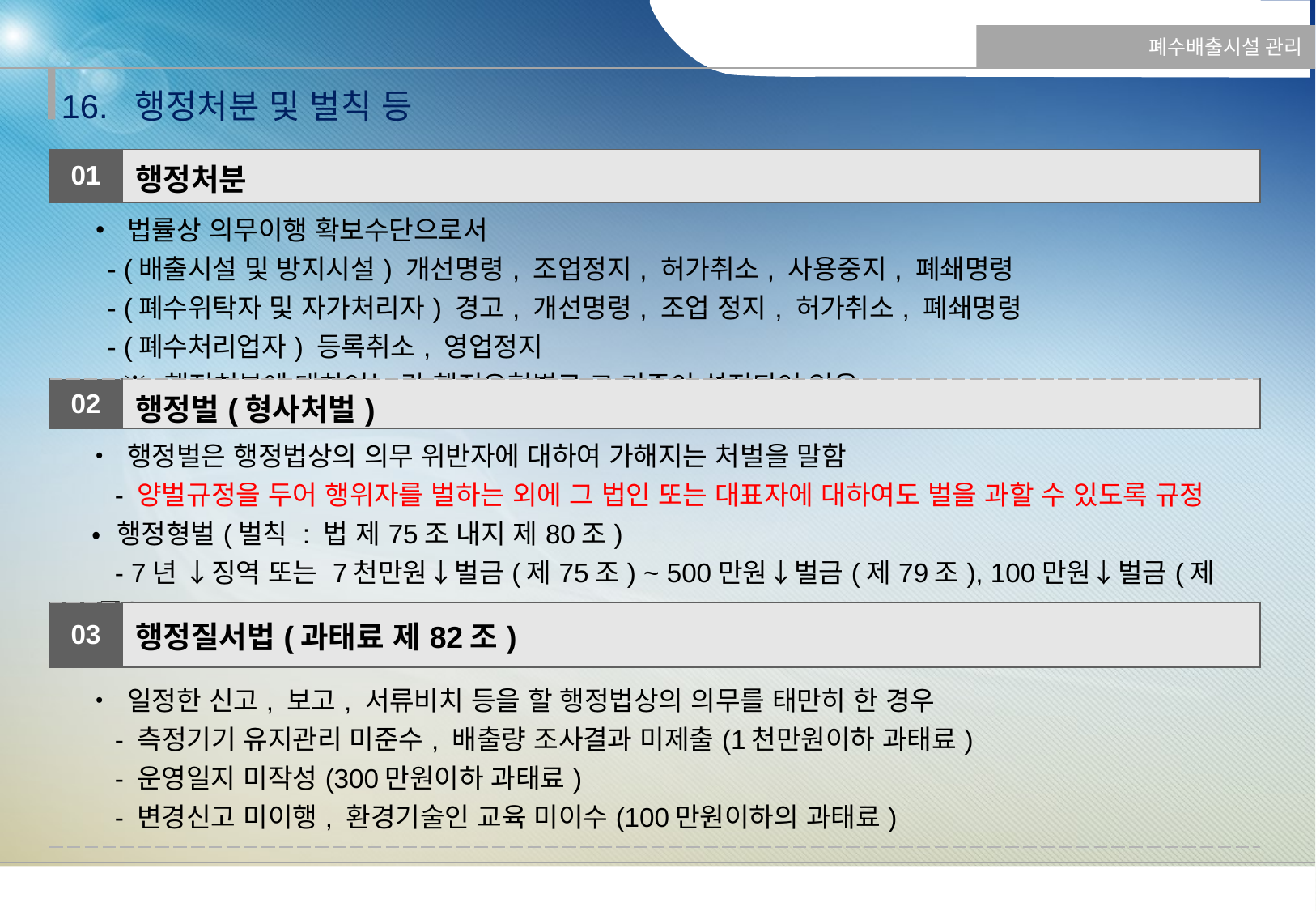

폐수배출시설 관리
16.  행정처분 및 벌칙 등
| 01 | 행정처분 |
| --- | --- |
| • 법률상 의무이행 확보수단으로서 - (배출시설 및 방지시설) 개선명령, 조업정지, 허가취소, 사용중지, 폐쇄명령 - (폐수위탁자 및 자가처리자) 경고, 개선명령, 조업 정지, 허가취소, 폐쇄명령 - (폐수처리업자) 등록취소, 영업정지 ※ 행정처분에 대하여는 각 행정유형별로 그 기준이 설정되어 있음 |  |
| 02 | 행정벌(형사처벌) |
| • 행정벌은 행정법상의 의무 위반자에 대하여 가해지는 처벌을 말함 - 양벌규정을 두어 행위자를 벌하는 외에 그 법인 또는 대표자에 대하여도 벌을 과할 수 있도록 규정 • 행정형벌(벌칙 : 법 제75조 내지 제80조) - 7년 ↓징역 또는 7천만원↓벌금(제75조) ~ 500만원↓벌금(제79조), 100만원↓벌금(제80조) |  |
| 03 | 행정질서법(과태료 제82조) |
| • 일정한 신고, 보고, 서류비치 등을 할 행정법상의 의무를 태만히 한 경우 - 측정기기 유지관리 미준수, 배출량 조사결과 미제출(1천만원이하 과태료) - 운영일지 미작성(300만원이하 과태료) - 변경신고 미이행, 환경기술인 교육 미이수(100만원이하의 과태료) |  |